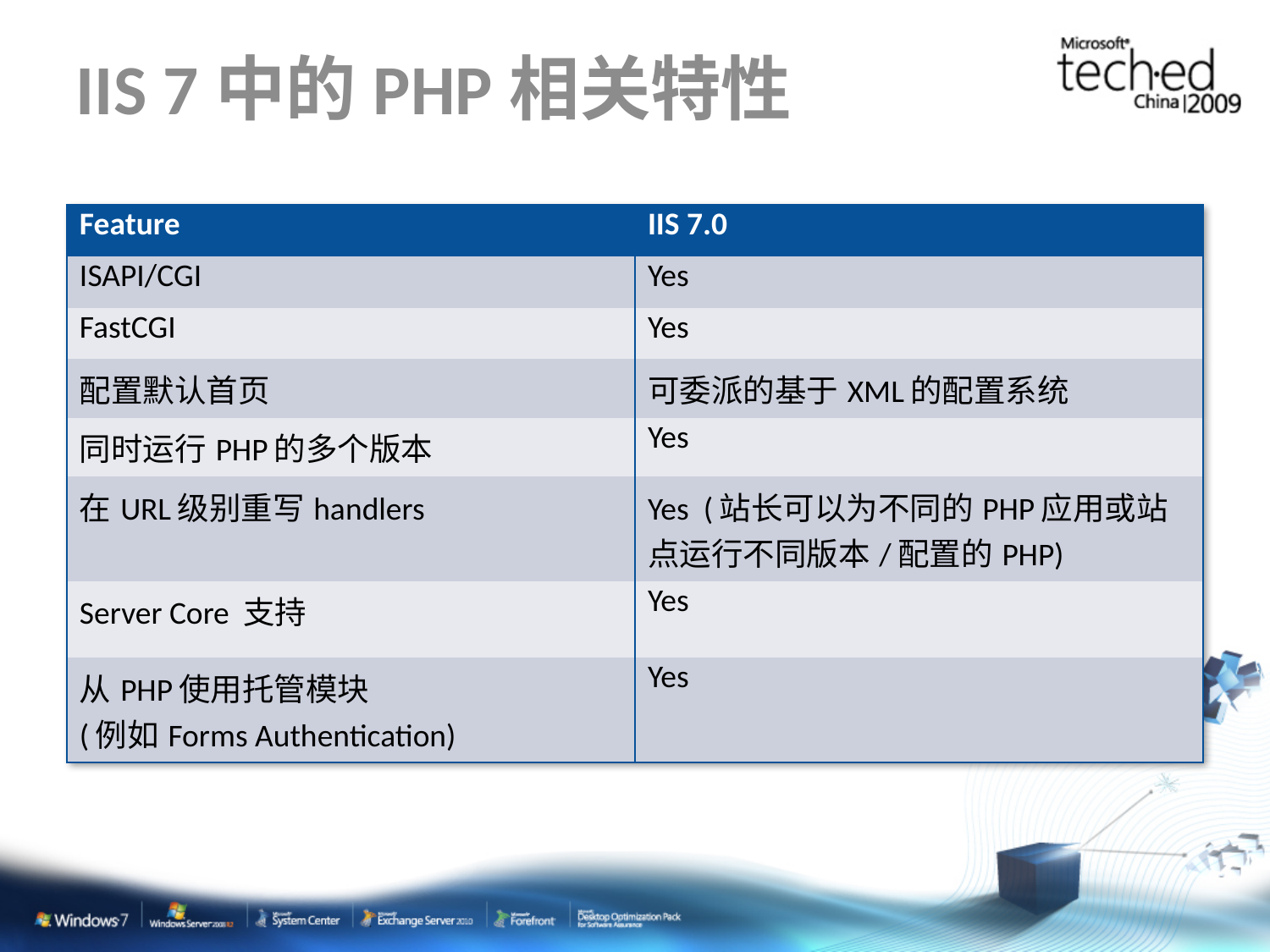

# IIS 7中的PHP相关特性
| Feature | IIS 7.0 |
| --- | --- |
| ISAPI/CGI | Yes |
| FastCGI | Yes |
| 配置默认首页 | 可委派的基于XML的配置系统 |
| 同时运行PHP的多个版本 | Yes |
| 在URL级别重写handlers | Yes (站长可以为不同的PHP应用或站点运行不同版本/配置的PHP) |
| Server Core 支持 | Yes |
| 从PHP使用托管模块 (例如Forms Authentication) | Yes |